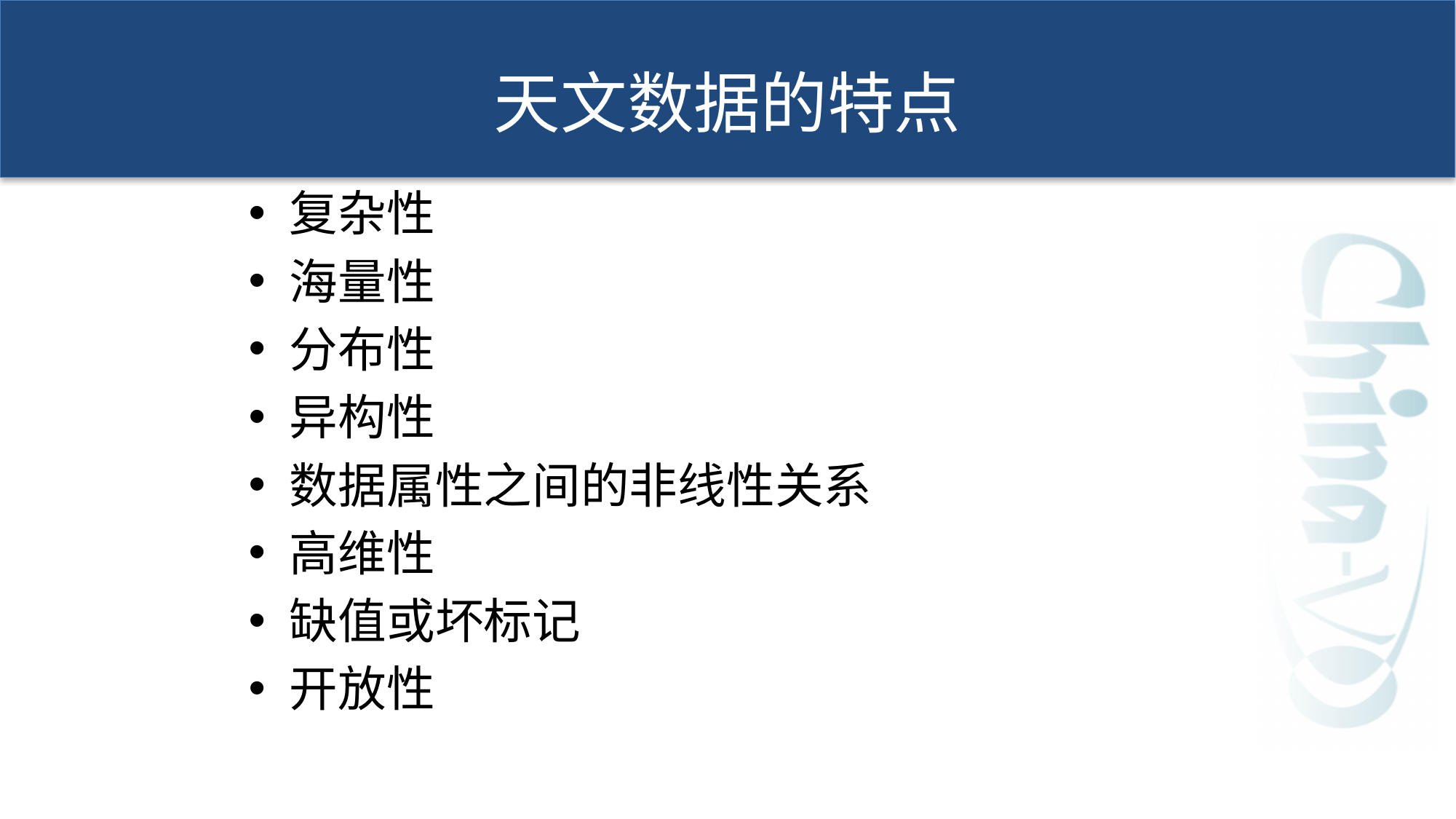

# 天文数据的特点
复杂性
海量性
分布性
异构性
数据属性之间的非线性关系
高维性
缺值或坏标记
开放性